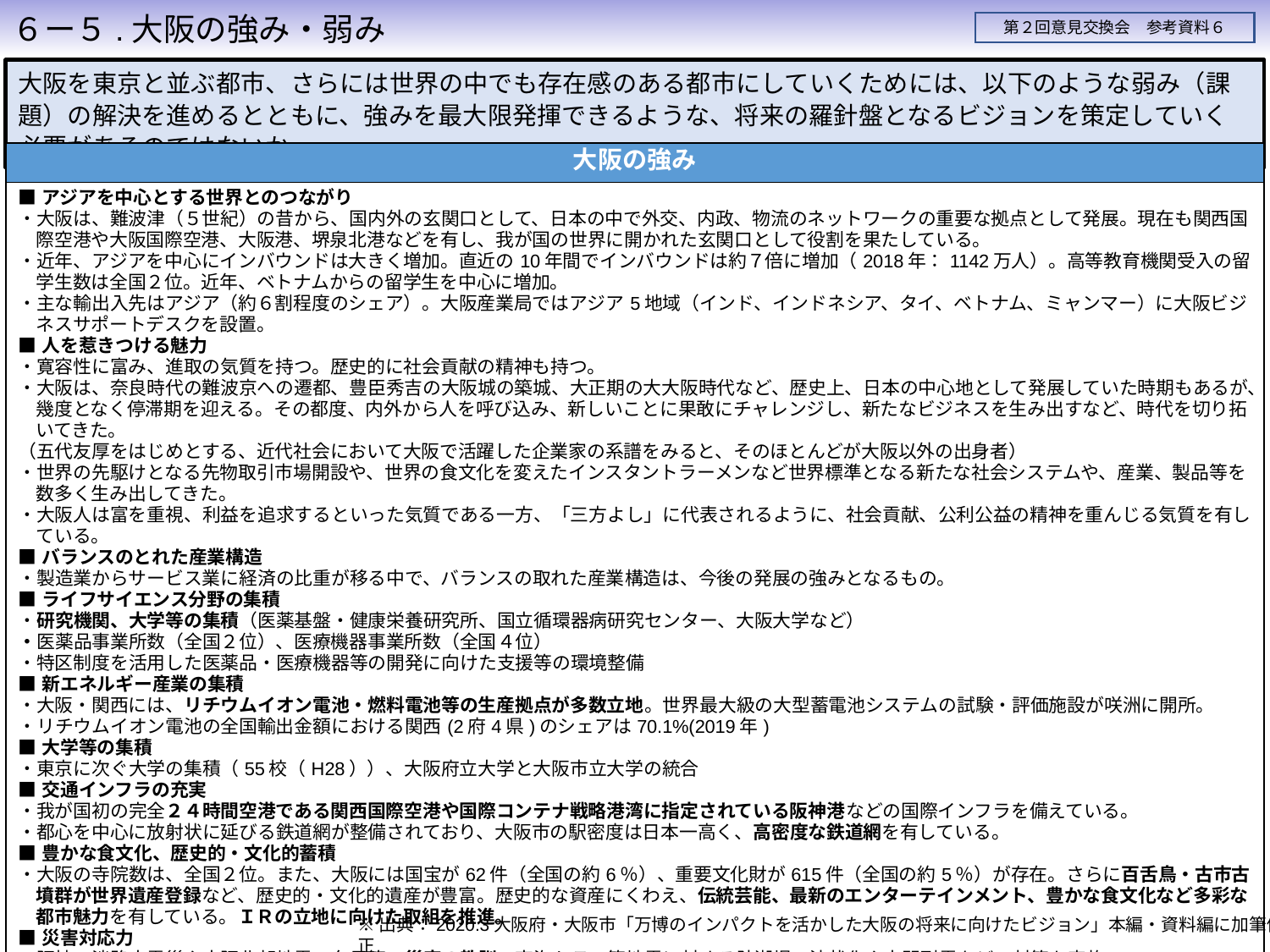

６ー５.大阪の強み・弱み
第２回意見交換会　参考資料６
大阪を東京と並ぶ都市、さらには世界の中でも存在感のある都市にしていくためには、以下のような弱み（課題）の解決を進めるとともに、強みを最大限発揮できるような、将来の羅針盤となるビジョンを策定していく必要があるのではないか。
| 大阪の強み |
| --- |
| ■アジアを中心とする世界とのつながり ・大阪は、難波津（５世紀）の昔から、国内外の玄関口として、日本の中で外交、内政、物流のネットワークの重要な拠点として発展。現在も関西国際空港や大阪国際空港、大阪港、堺泉北港などを有し、我が国の世界に開かれた玄関口として役割を果たしている。 ・近年、アジアを中心にインバウンドは大きく増加。直近の10年間でインバウンドは約７倍に増加（2018年：1142万人）。高等教育機関受入の留学生数は全国２位。近年、ベトナムからの留学生を中心に増加。 ・主な輸出入先はアジア（約６割程度のシェア）。大阪産業局ではアジア5地域（インド、インドネシア、タイ、ベトナム、ミャンマー）に大阪ビジネスサポートデスクを設置。 ■人を惹きつける魅力 ・寛容性に富み、進取の気質を持つ。歴史的に社会貢献の精神も持つ。 ・大阪は、奈良時代の難波京への遷都、豊臣秀吉の大阪城の築城、大正期の大大阪時代など、歴史上、日本の中心地として発展していた時期もあるが、幾度となく停滞期を迎える。その都度、内外から人を呼び込み、新しいことに果敢にチャレンジし、新たなビジネスを生み出すなど、時代を切り拓いてきた。 （五代友厚をはじめとする、近代社会において大阪で活躍した企業家の系譜をみると、そのほとんどが大阪以外の出身者） ・世界の先駆けとなる先物取引市場開設や、世界の食文化を変えたインスタントラーメンなど世界標準となる新たな社会システムや、産業、製品等を数多く生み出してきた。 ・大阪人は富を重視、利益を追求するといった気質である一方、「三方よし」に代表されるように、社会貢献、公利公益の精神を重んじる気質を有している。 ■バランスのとれた産業構造 ・製造業からサービス業に経済の比重が移る中で、バランスの取れた産業構造は、今後の発展の強みとなるもの。 ■ライフサイエンス分野の集積 ・研究機関、大学等の集積（医薬基盤・健康栄養研究所、国立循環器病研究センター、大阪大学など） ・医薬品事業所数（全国２位）、医療機器事業所数（全国４位） ・特区制度を活用した医薬品・医療機器等の開発に向けた支援等の環境整備 ■新エネルギー産業の集積 ・大阪・関西には、リチウムイオン電池・燃料電池等の生産拠点が多数立地。世界最大級の大型蓄電池システムの試験・評価施設が咲洲に開所。 ・リチウムイオン電池の全国輸出金額における関西(2府4県)のシェアは70.1%(2019年) ■大学等の集積 ・東京に次ぐ大学の集積（55校（H28））、大阪府立大学と大阪市立大学の統合 ■交通インフラの充実 ・我が国初の完全２４時間空港である関西国際空港や国際コンテナ戦略港湾に指定されている阪神港などの国際インフラを備えている。 ・都心を中心に放射状に延びる鉄道網が整備されており、大阪市の駅密度は日本一高く、高密度な鉄道網を有している。 ■豊かな食文化、歴史的・文化的蓄積 ・大阪の寺院数は、全国２位。また、大阪には国宝が62件（全国の約6％）、重要文化財が615件（全国の約5％）が存在。さらに百舌鳥・古市古墳群が世界遺産登録など、歴史的・文化的遺産が豊富。歴史的な資産にくわえ、伝統芸能、最新のエンターテインメント、豊かな食文化など多彩な都市魅力を有している。ＩＲの立地に向けた取組を推進。 ■災害対応力 ・阪神・淡路大震災や大阪北部地震、台風等の災害の教訓。南海トラフ等地震に対する防潮堤の液状化や水門耐震などの対策を実施。 |
※出典：2020.3大阪府・大阪市「万博のインパクトを活かした大阪の将来に向けたビジョン」本編・資料編に加筆修正